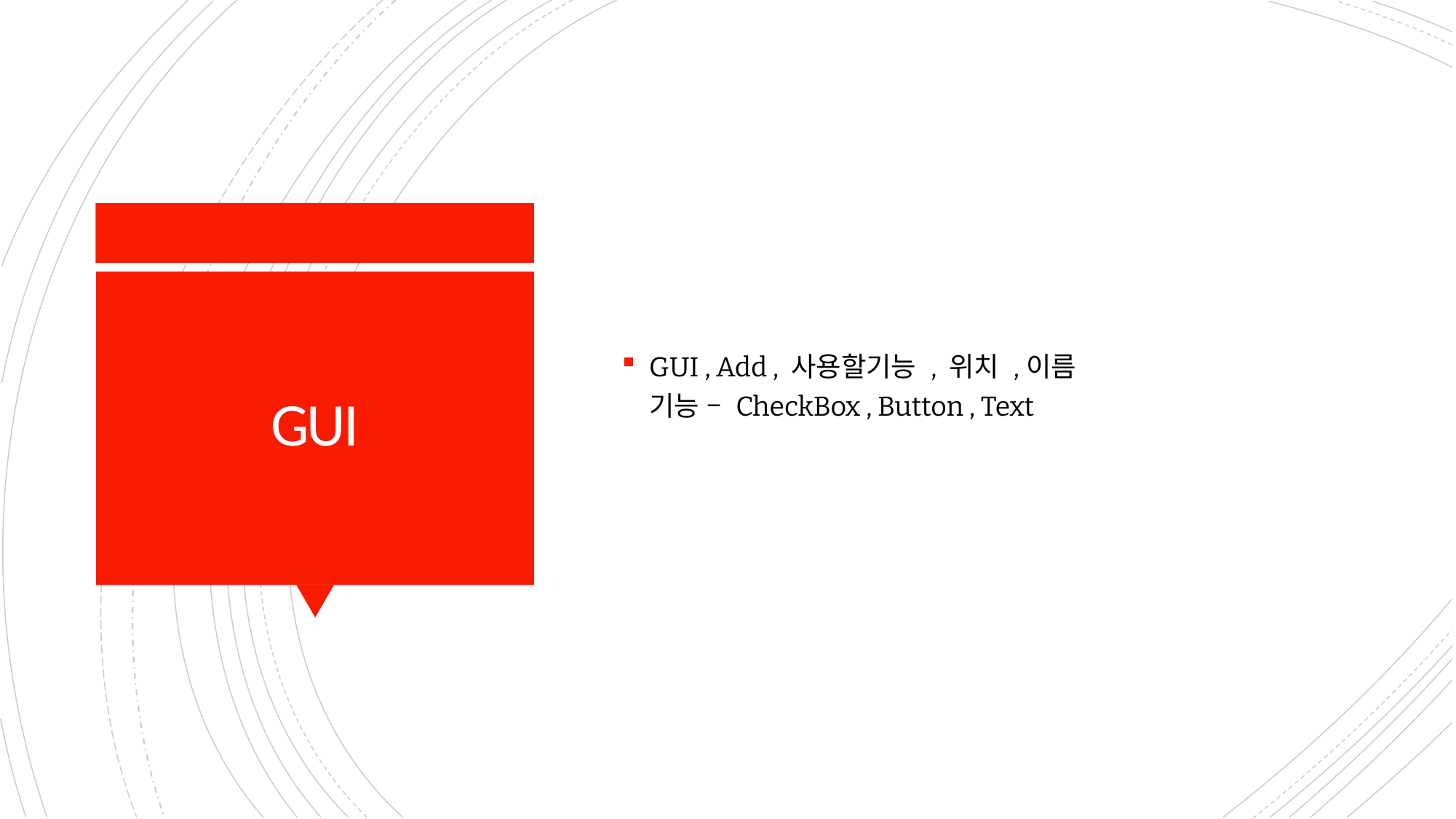

GUI , Add , 사용할기능 , 위치 ,이름
기능 – CheckBox , Button , Text

# GUI